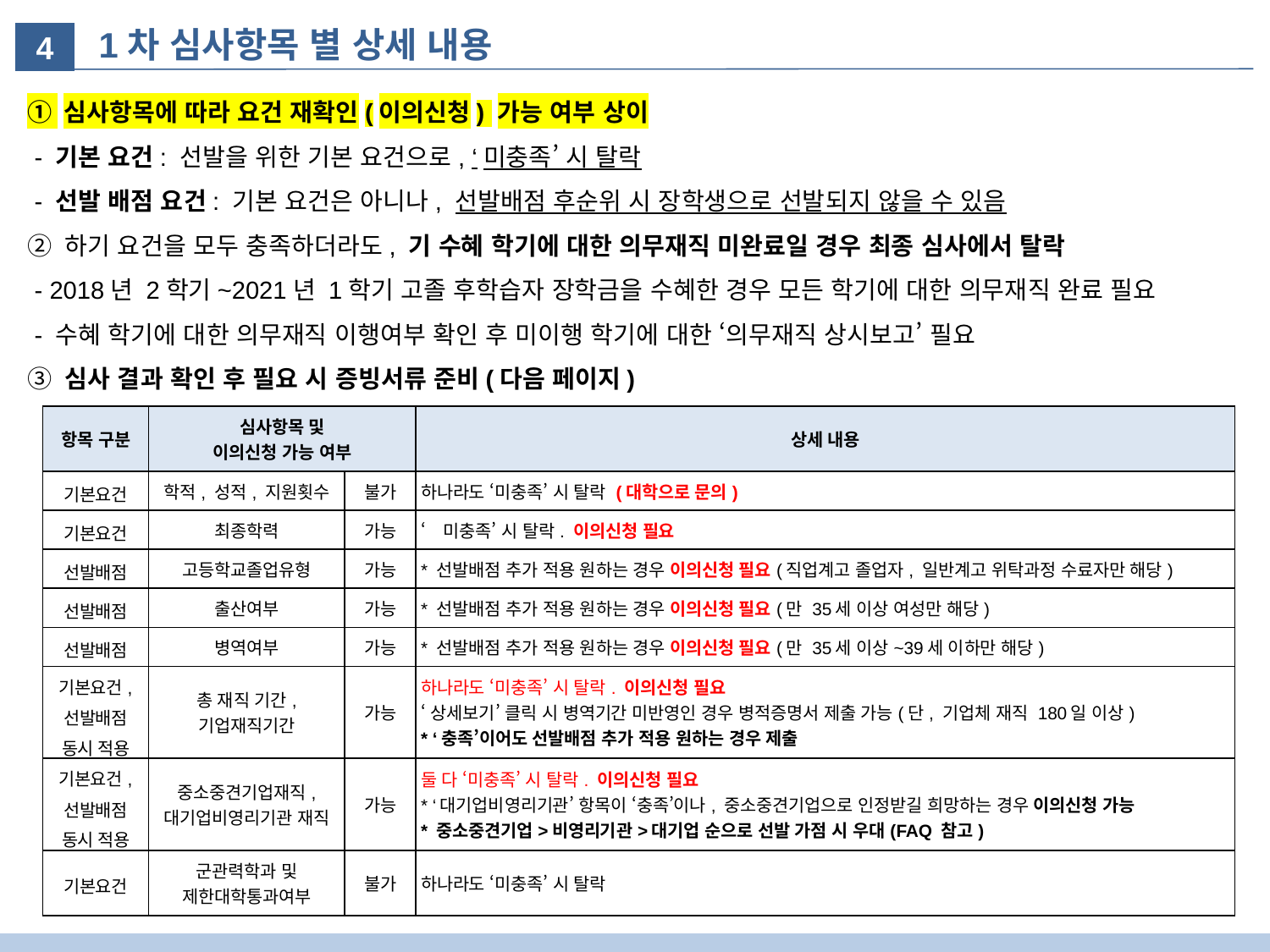

1차 심사항목 별 상세 내용
4
① 심사항목에 따라 요건 재확인(이의신청) 가능 여부 상이
 - 기본 요건: 선발을 위한 기본 요건으로, ‘미충족’ 시 탈락
 - 선발 배점 요건: 기본 요건은 아니나, 선발배점 후순위 시 장학생으로 선발되지 않을 수 있음
② 하기 요건을 모두 충족하더라도, 기 수혜 학기에 대한 의무재직 미완료일 경우 최종 심사에서 탈락
 - 2018년 2학기~2021년 1학기 고졸 후학습자 장학금을 수혜한 경우 모든 학기에 대한 의무재직 완료 필요
 - 수혜 학기에 대한 의무재직 이행여부 확인 후 미이행 학기에 대한 ‘의무재직 상시보고’ 필요
③ 심사 결과 확인 후 필요 시 증빙서류 준비(다음 페이지)
| 항목 구분 | 심사항목 및 이의신청 가능 여부 |  | 상세 내용 |
| --- | --- | --- | --- |
| 기본요건 | 학적, 성적, 지원횟수 | 불가 | 하나라도 ‘미충족’ 시 탈락 (대학으로 문의) |
| 기본요건 | 최종학력 | 가능 | ‘미충족’ 시 탈락. 이의신청 필요 |
| 선발배점 | 고등학교졸업유형 | 가능 | \* 선발배점 추가 적용 원하는 경우 이의신청 필요(직업계고 졸업자, 일반계고 위탁과정 수료자만 해당) |
| 선발배점 | 출산여부 | 가능 | \* 선발배점 추가 적용 원하는 경우 이의신청 필요(만 35세 이상 여성만 해당) |
| 선발배점 | 병역여부 | 가능 | \* 선발배점 추가 적용 원하는 경우 이의신청 필요(만 35세 이상~39세 이하만 해당) |
| 기본요건, 선발배점 동시 적용 | 총 재직 기간, 기업재직기간 | 가능 | 하나라도 ‘미충족’ 시 탈락. 이의신청 필요 ‘상세보기’ 클릭 시 병역기간 미반영인 경우 병적증명서 제출 가능(단, 기업체 재직 180일 이상) \* ‘충족’이어도 선발배점 추가 적용 원하는 경우 제출 |
| 기본요건, 선발배점 동시 적용 | 중소중견기업재직, 대기업비영리기관 재직 | 가능 | 둘 다 ‘미충족’ 시 탈락. 이의신청 필요 \* ‘대기업비영리기관’ 항목이 ‘충족’이나, 중소중견기업으로 인정받길 희망하는 경우 이의신청 가능 \* 중소중견기업>비영리기관>대기업 순으로 선발 가점 시 우대(FAQ 참고) |
| 기본요건 | 군관력학과 및 제한대학통과여부 | 불가 | 하나라도 ‘미충족’ 시 탈락 |